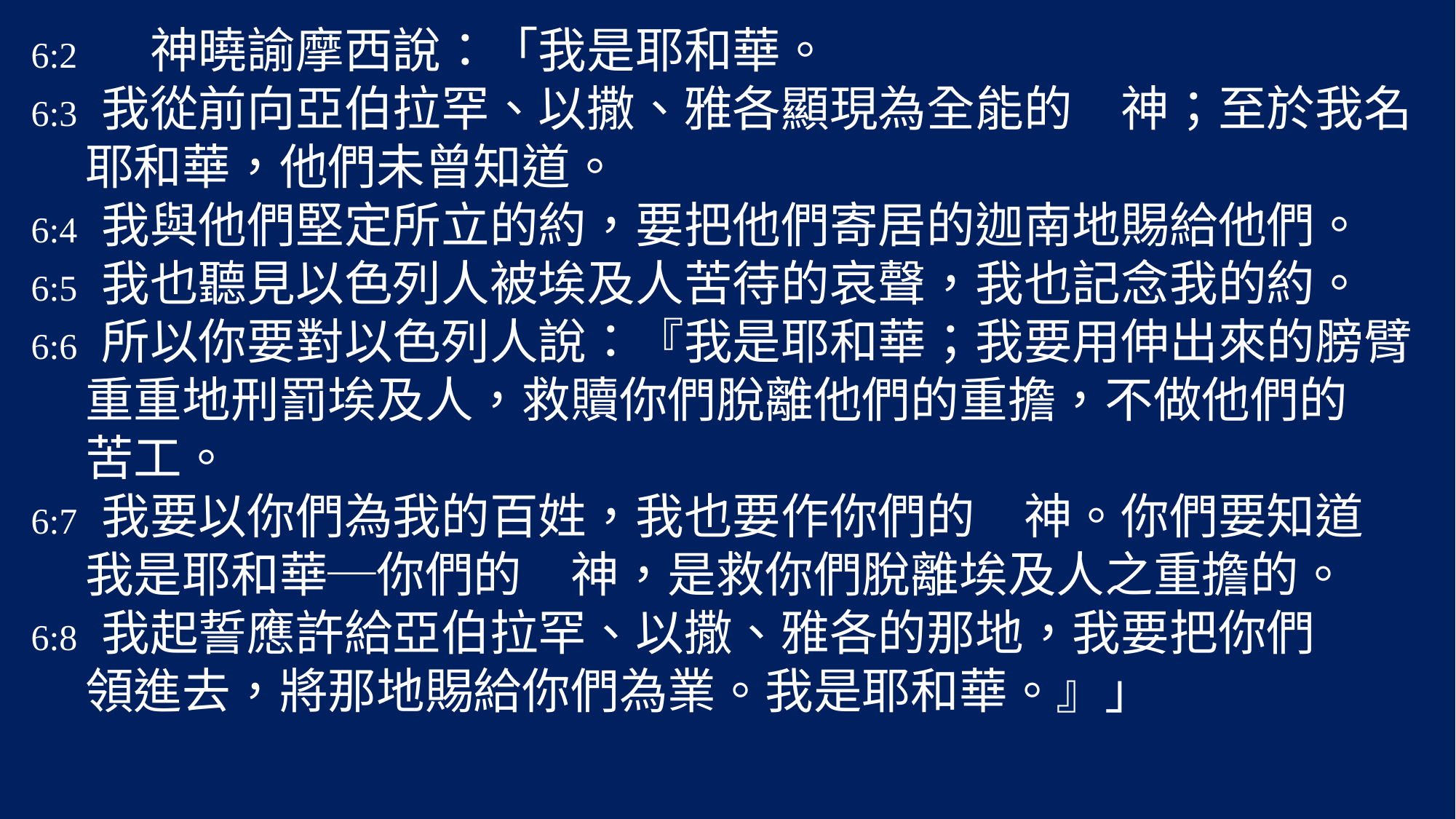

# 6:2 　神曉諭摩西說：「我是耶和華。 6:3 我從前向亞伯拉罕、以撒、雅各顯現為全能的　神；至於我名 耶和華，他們未曾知道。 6:4 我與他們堅定所立的約，要把他們寄居的迦南地賜給他們。 6:5 我也聽見以色列人被埃及人苦待的哀聲，我也記念我的約。 6:6 所以你要對以色列人說：『我是耶和華；我要用伸出來的膀臂 重重地刑罰埃及人，救贖你們脫離他們的重擔，不做他們的 苦工。 6:7 我要以你們為我的百姓，我也要作你們的　神。你們要知道 我是耶和華─你們的　神，是救你們脫離埃及人之重擔的。 6:8 我起誓應許給亞伯拉罕、以撒、雅各的那地，我要把你們 領進去，將那地賜給你們為業。我是耶和華。』」